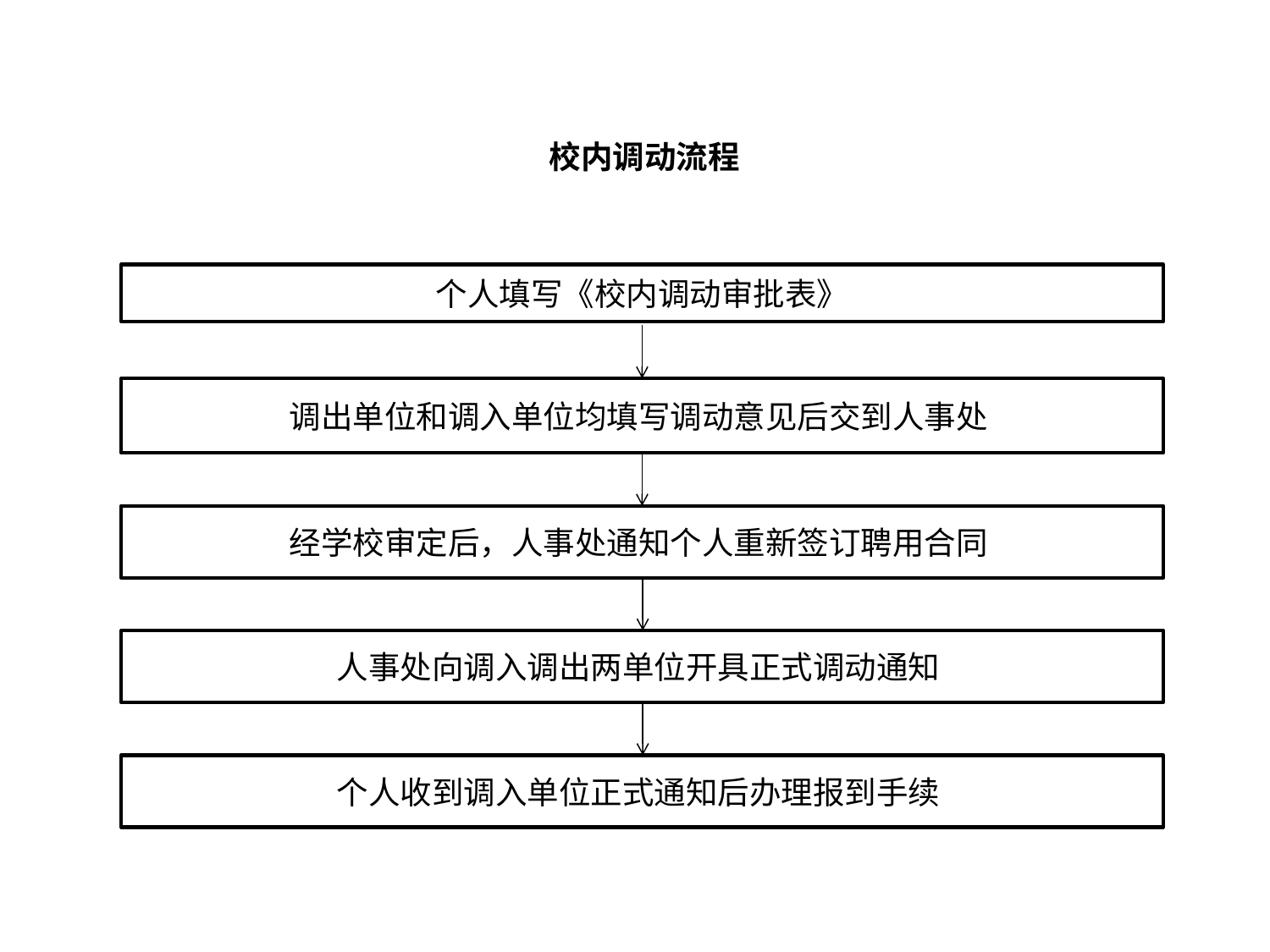

校内调动流程
个人填写《校内调动审批表》
调出单位和调入单位均填写调动意见后交到人事处
经学校审定后，人事处通知个人重新签订聘用合同
人事处向调入调出两单位开具正式调动通知
个人收到调入单位正式通知后办理报到手续